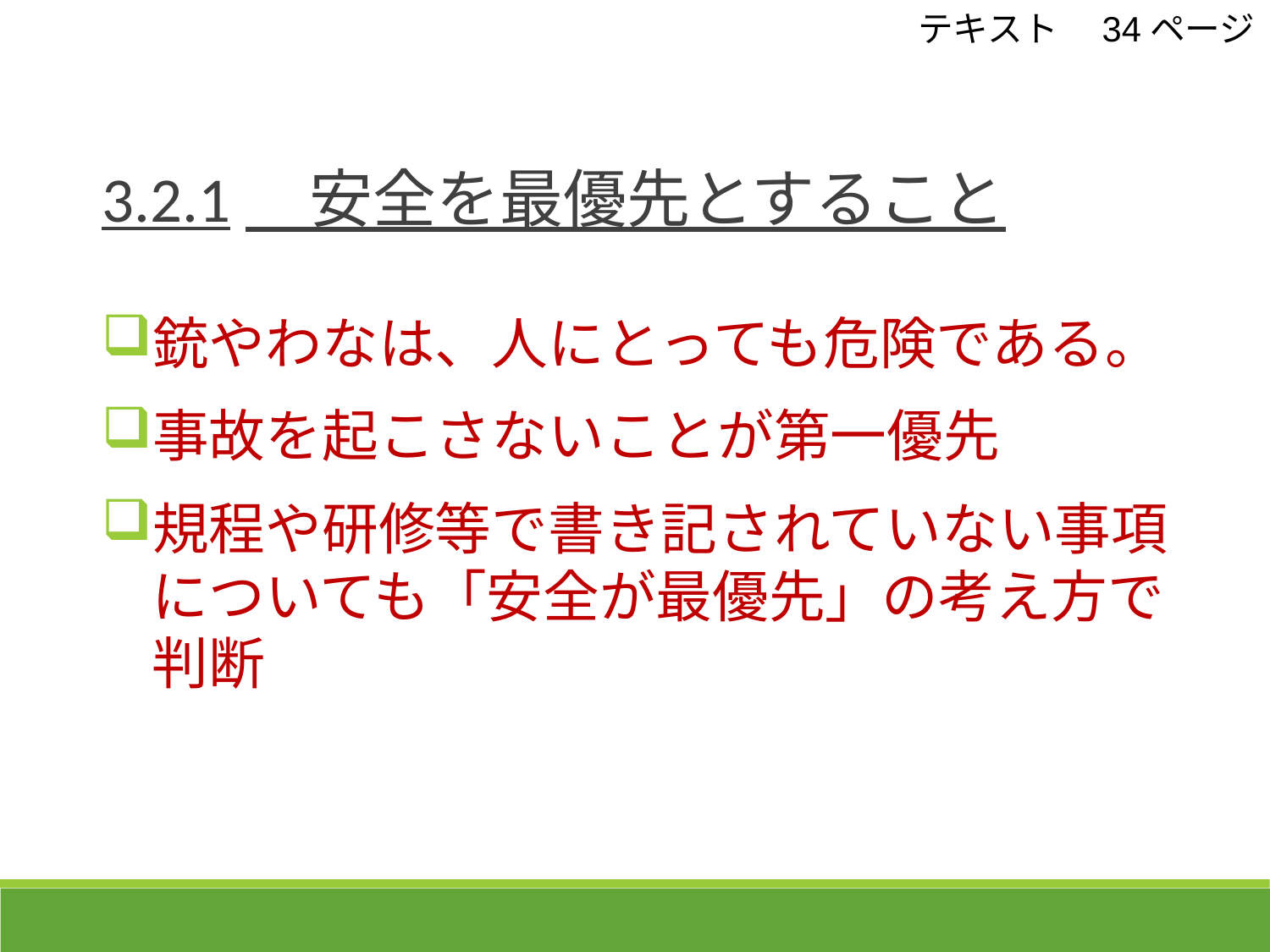

テキスト　34ページ
3.2.1　安全を最優先とすること
銃やわなは、人にとっても危険である。
事故を起こさないことが第一優先
規程や研修等で書き記されていない事項についても「安全が最優先」の考え方で判断